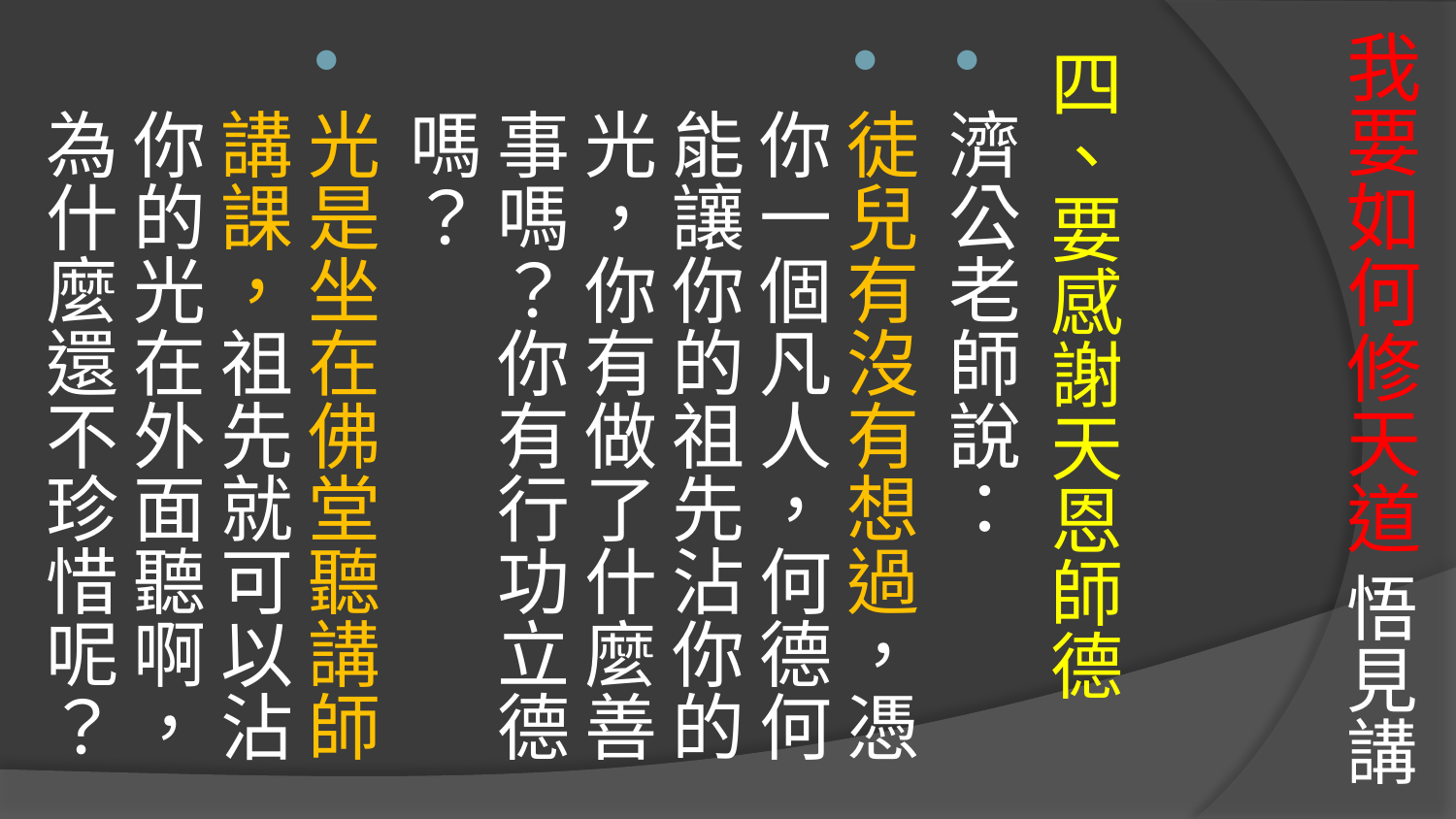

# 我要如何修天道 悟見講
四、要感謝天恩師德
濟公老師說：
徒兒有沒有想過，憑你一個凡人，何德何能讓你的祖先沾你的光，你有做了什麼善事嗎？你有行功立德嗎？
光是坐在佛堂聽講師講課，祖先就可以沾你的光在外面聽啊，為什麼還不珍惜呢？